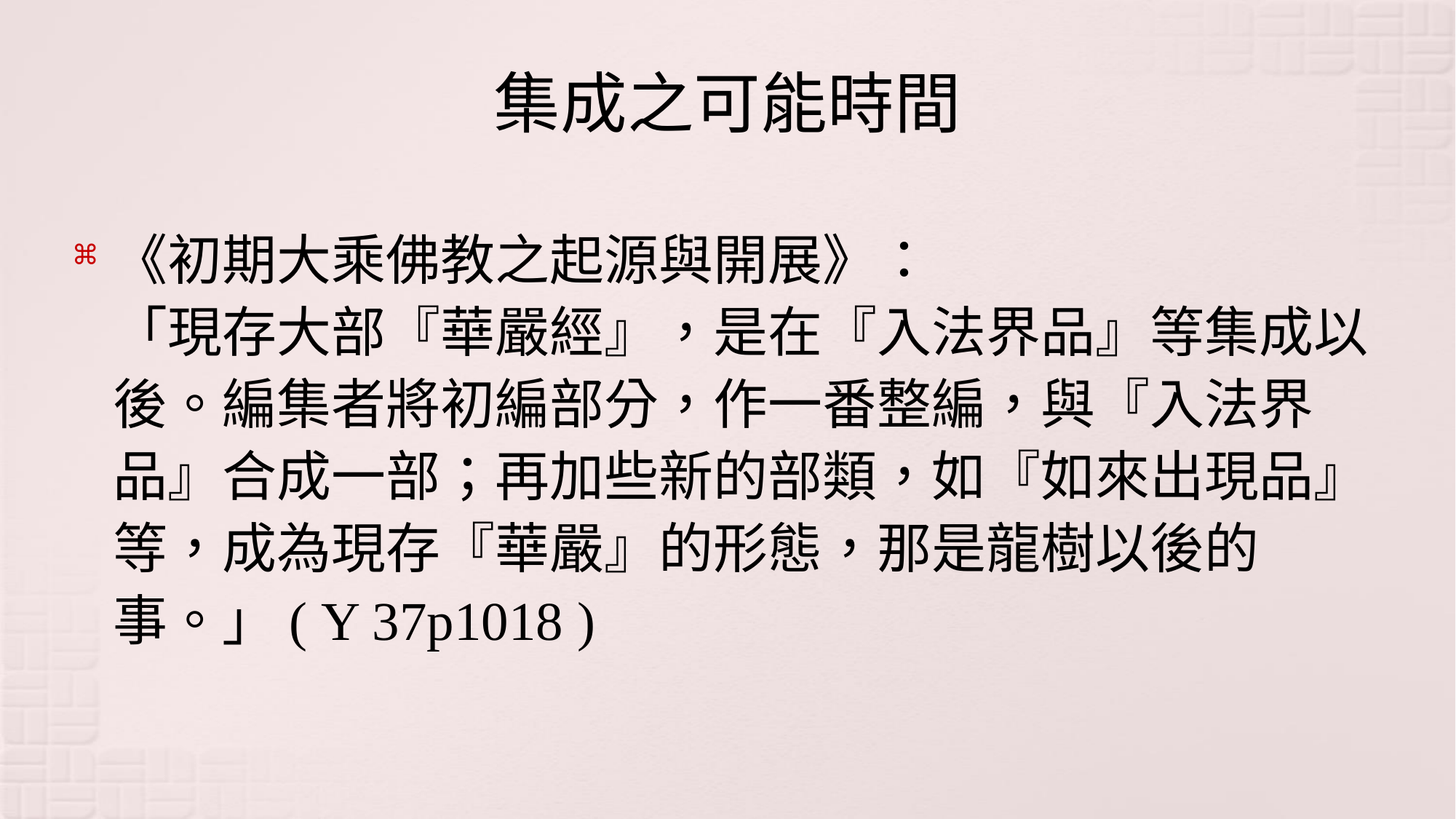

# 集成之可能時間

《初期大乘佛教之起源與開展》：
「現存大部『華嚴經』，是在『入法界品』等集成以後。編集者將初編部分，作一番整編，與『入法界品』合成一部；再加些新的部類，如『如來出現品』等，成為現存『華嚴』的形態，那是龍樹以後的事。」( Y 37p1018 )